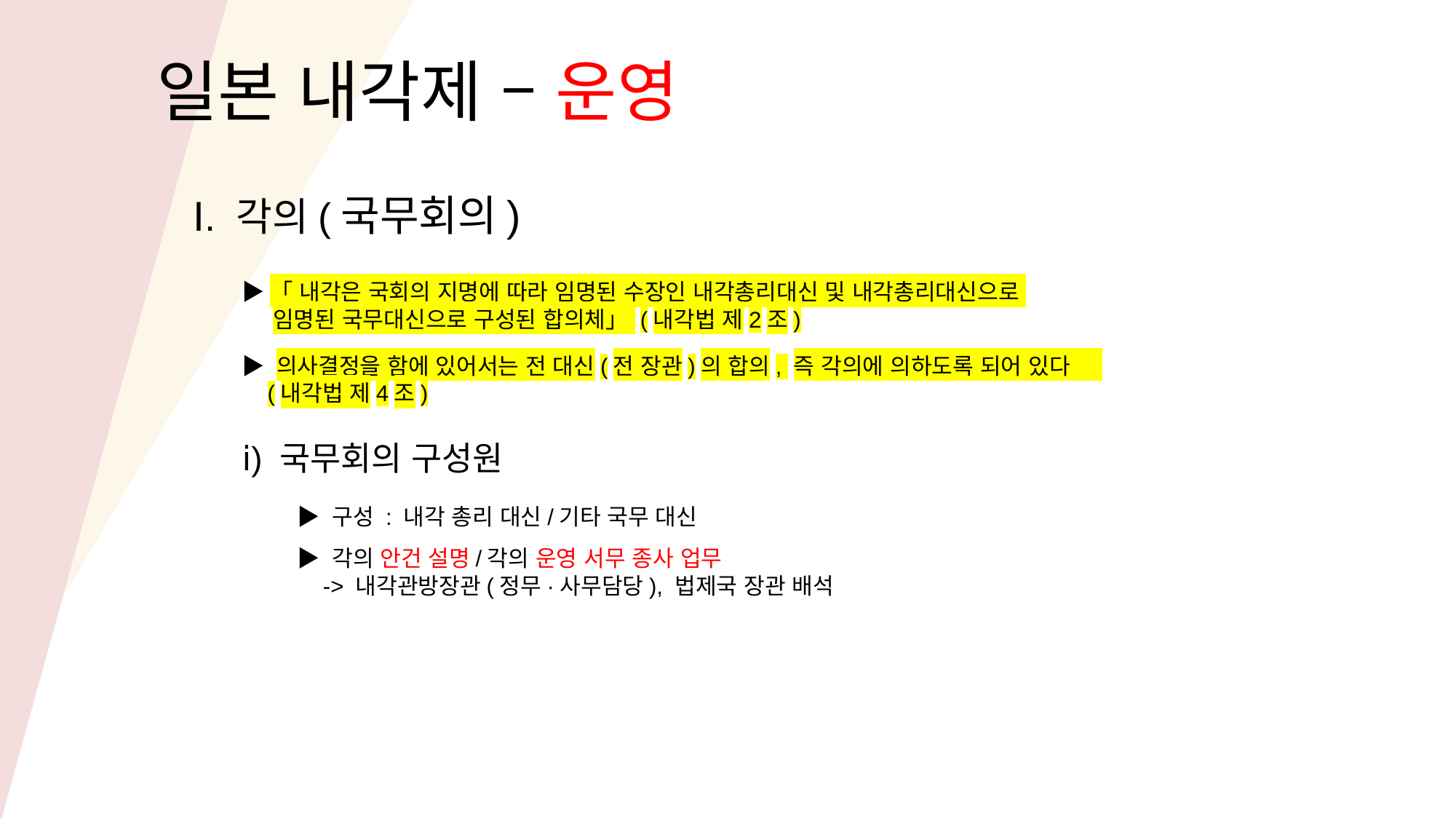

일본 내각제 – 운영
Ⅰ. 각의(국무회의)
▶「 내각은 국회의 지명에 따라 임명된 수장인 내각총리대신 및 내각총리대신으로
    임명된 국무대신으로 구성된 합의체」 (내각법 제2조)
▶ 의사결정을 함에 있어서는 전 대신(전 장관)의 합의, 즉 각의에 의하도록 되어 있다
    (내각법 제4조)
ⅰ) 국무회의 구성원
▶ 구성 : 내각 총리 대신/기타 국무 대신
▶ 각의 안건 설명/각의 운영 서무 종사 업무
    -> 내각관방장관(정무·사무담당), 법제국 장관 배석